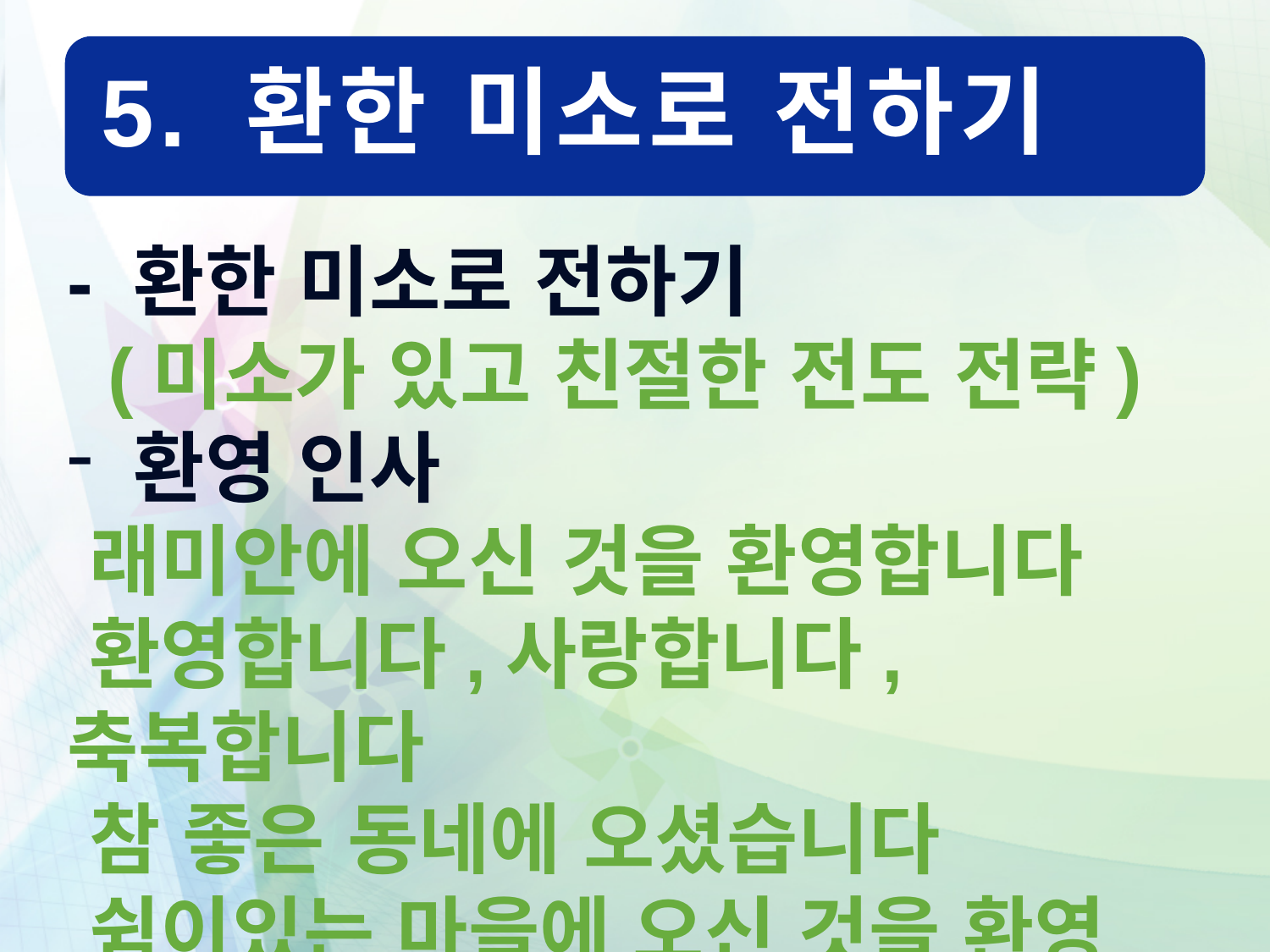

5. 환한 미소로 전하기
- 환한 미소로 전하기
 (미소가 있고 친절한 전도 전략)
 환영 인사
 래미안에 오신 것을 환영합니다
 환영합니다,사랑합니다,축복합니다
 참 좋은 동네에 오셨습니다
 쉼이있는 마을에 오신 것을 환영~~